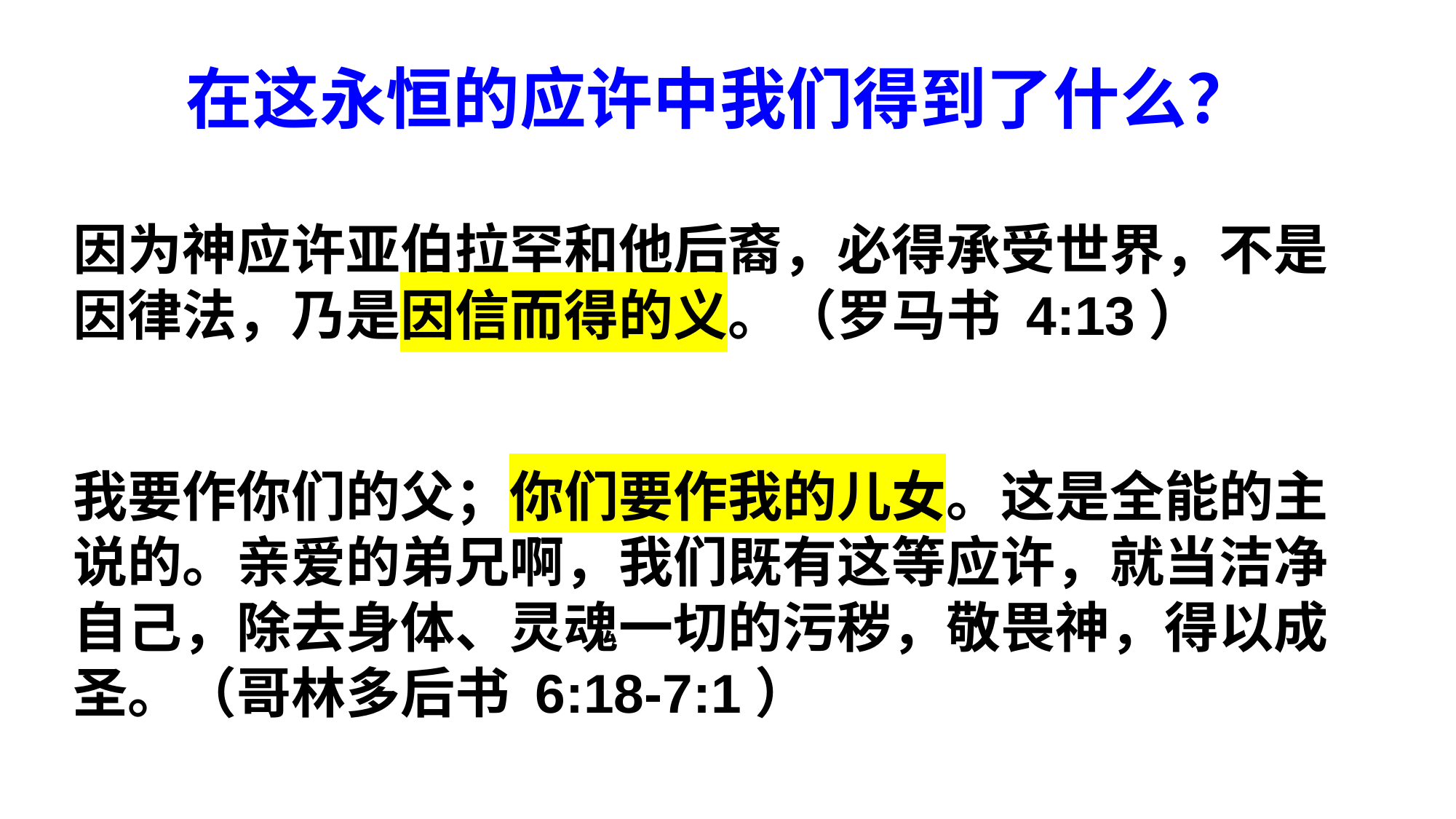

在这永恒的应许中我们得到了什么？
因为神应许亚伯拉罕和他后裔，必得承受世界，不是因律法，乃是因信而得的义。（罗马书 4:13）
我要作你们的父；你们要作我的儿女。这是全能的主说的。亲爱的弟兄啊，我们既有这等应许，就当洁净自己，除去身体、灵魂一切的污秽，敬畏神，得以成圣。（哥林多后书 6:18-7:1）